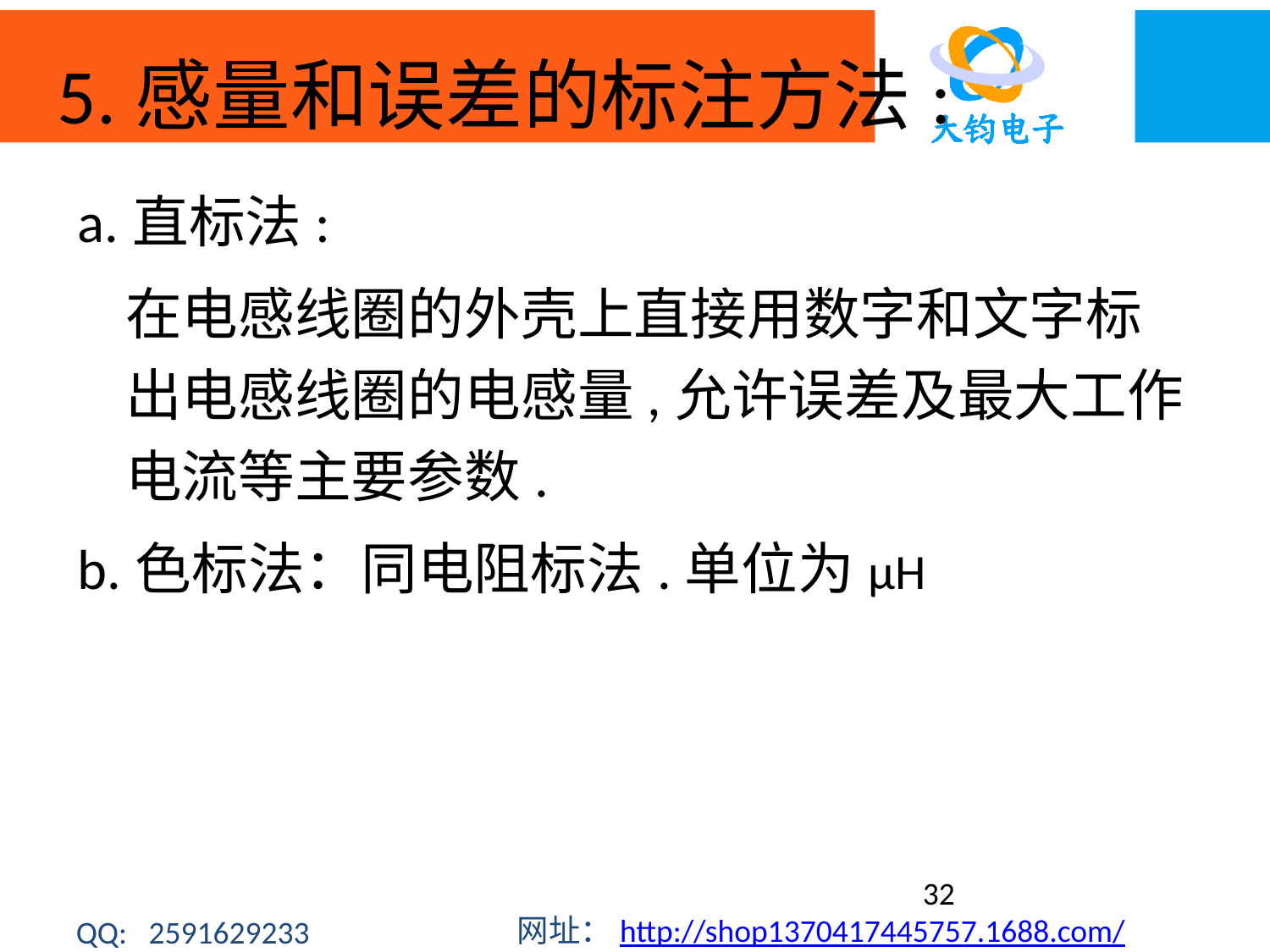

# 5.感量和误差的标注方法:
a.直标法:
	在电感线圈的外壳上直接用数字和文字标出电感线圈的电感量,允许误差及最大工作电流等主要参数.
b.色标法：同电阻标法.单位为μH

32